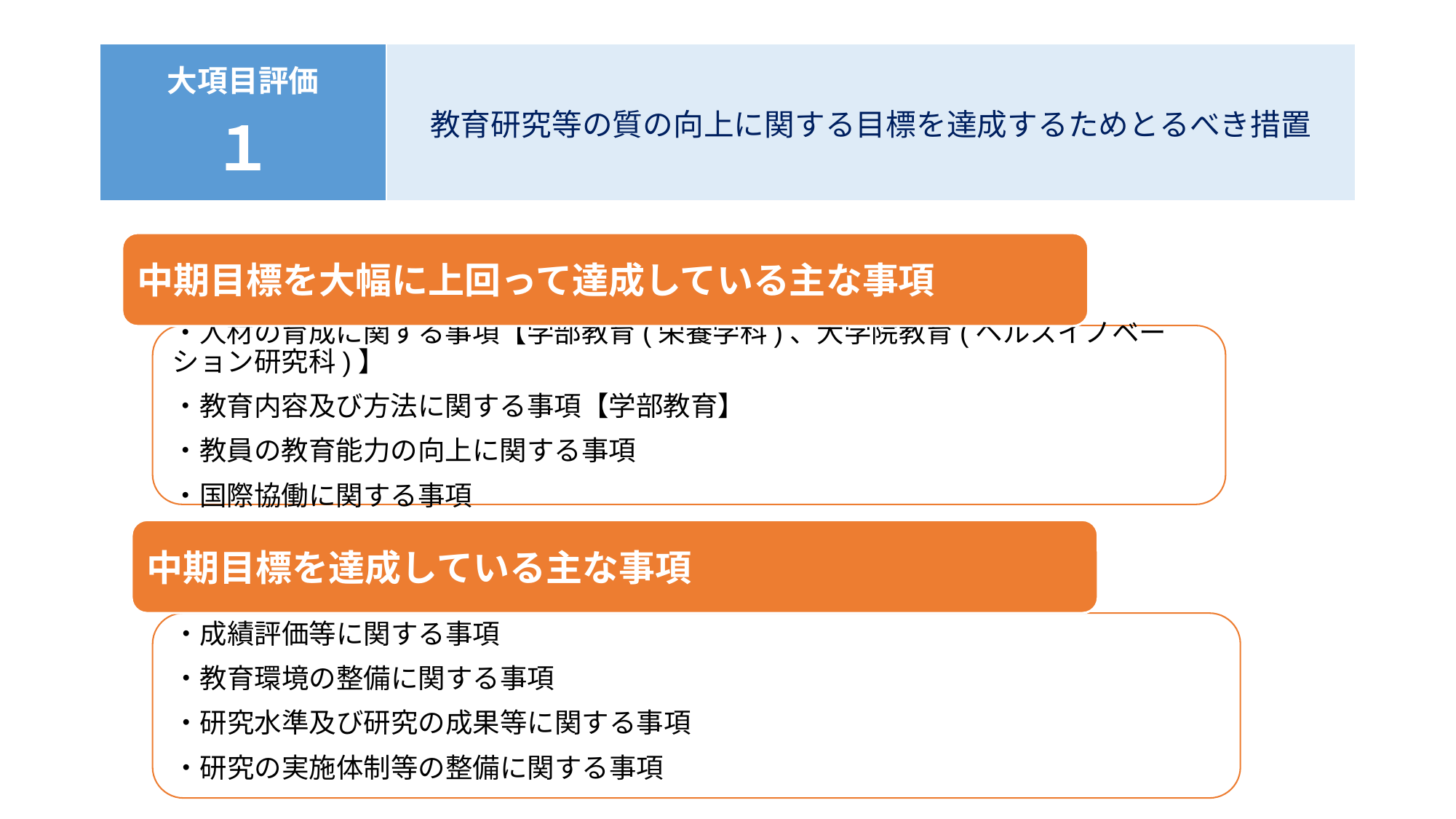

#
| 大項目評価 １ | 教育研究等の質の向上に関する目標を達成するためとるべき措置 |
| --- | --- |
中期目標を大幅に上回って達成している主な事項
・人材の育成に関する事項【学部教育(栄養学科)、大学院教育(ヘルスイノベーション研究科)】
・教育内容及び方法に関する事項【学部教育】
・教員の教育能力の向上に関する事項
・国際協働に関する事項
中期目標を達成している主な事項
・成績評価等に関する事項
・教育環境の整備に関する事項
・研究水準及び研究の成果等に関する事項
・研究の実施体制等の整備に関する事項